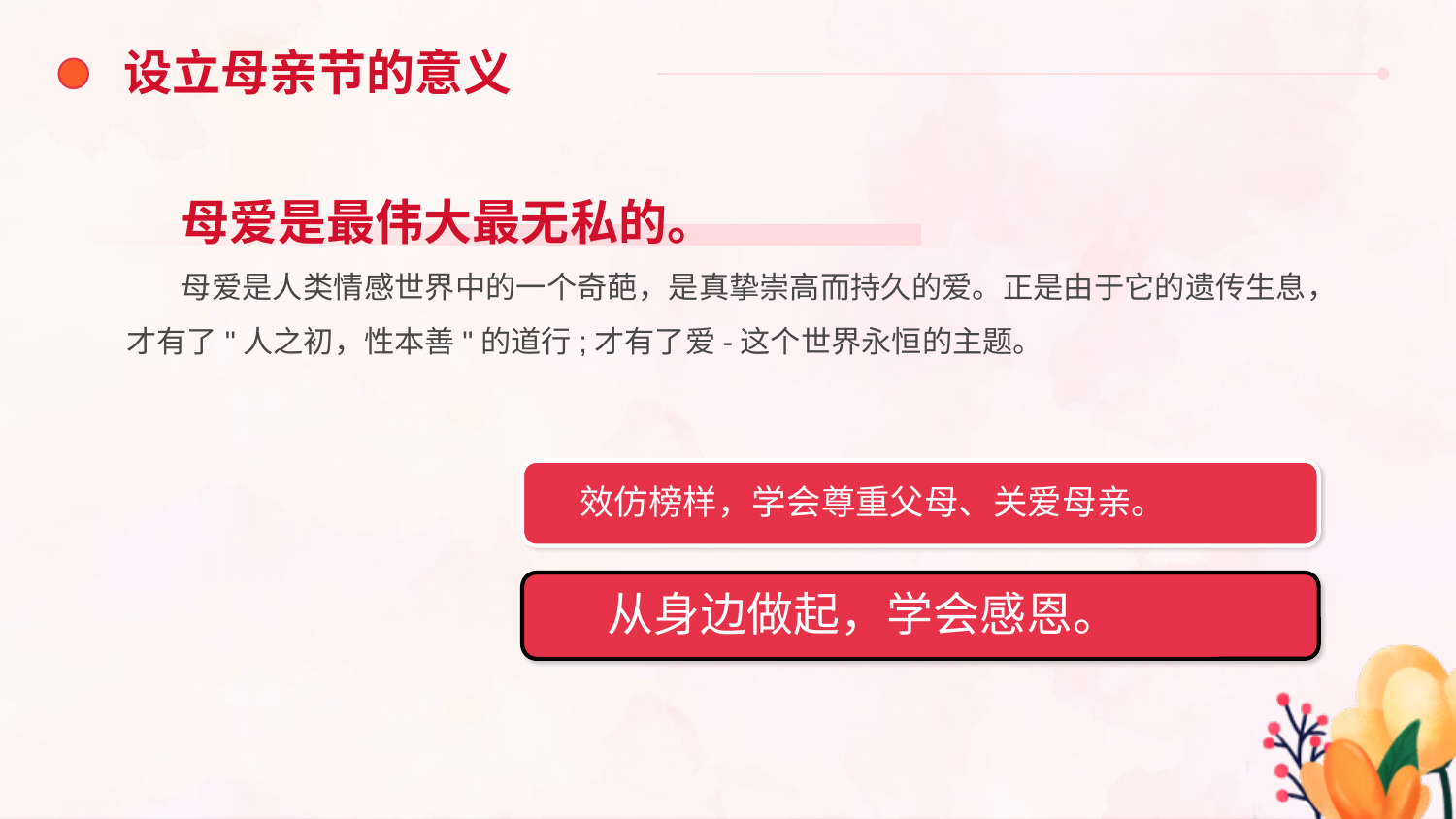

设立母亲节的意义
母爱是最伟大最无私的。
母爱是人类情感世界中的一个奇葩，是真挚崇高而持久的爱。正是由于它的遗传生息，才有了"人之初，性本善"的道行;才有了爱-这个世界永恒的主题。

效仿榜样，学会尊重父母、关爱母亲。
如
何
做
从身边做起，学会感恩。